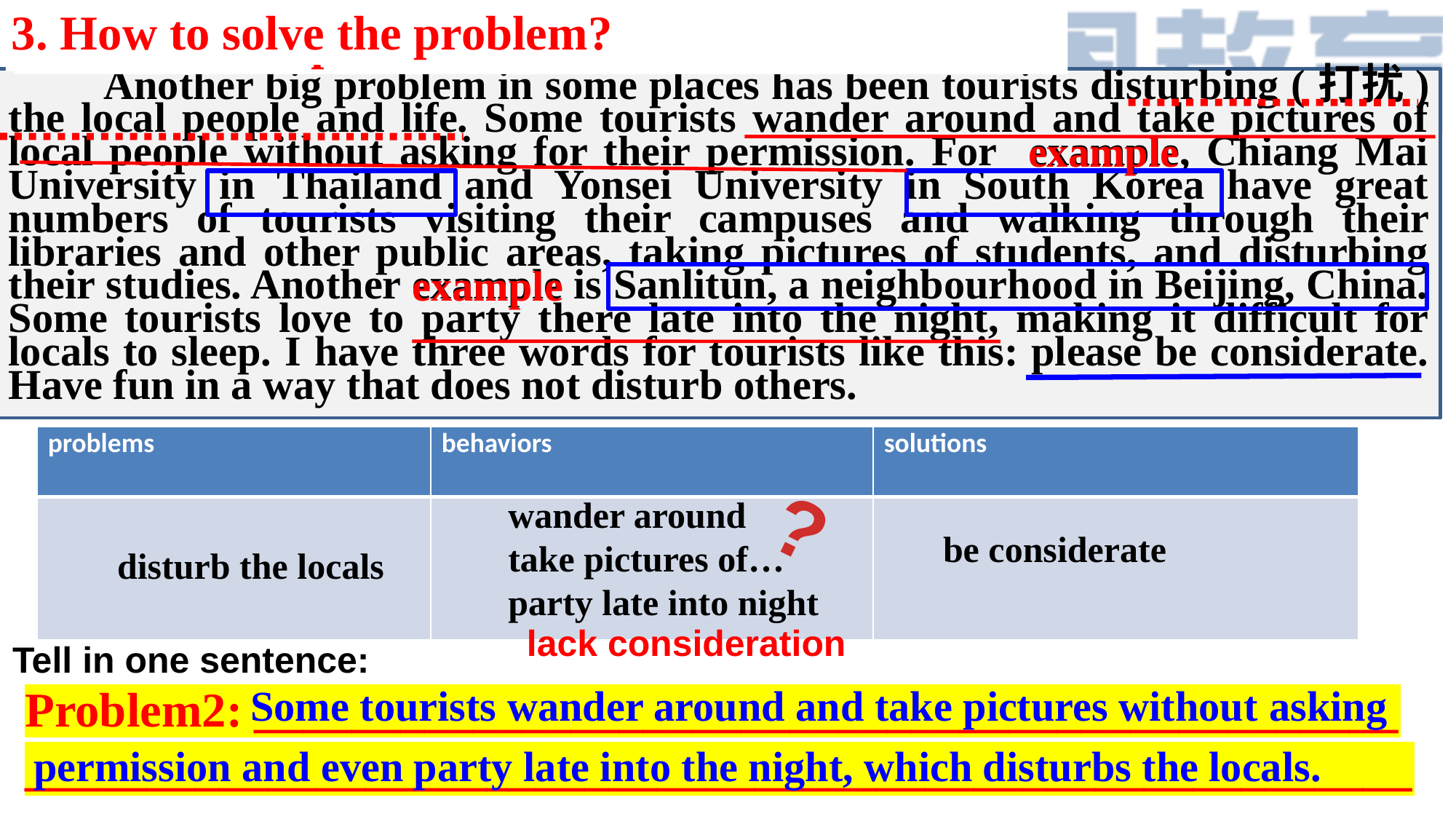

Read and find out some examples
3. How to solve the problem?
1. What do those tourists do?
2. What’s the problem?
        Another big problem in some places has been tourists disturbing (打扰) the local people and life. Some tourists wander around and take pictures of local people without asking for their permission. For  example, Chiang Mai University in Thailand and Yonsei University in South Korea have great numbers of tourists visiting their campuses and walking through their libraries and other public areas, taking pictures of students, and disturbing their studies. Another example is Sanlitun, a neighbourhood in Beijing, China. Some tourists love to party there late into the night, making it difficult for locals to sleep. I have three words for tourists like this: please be considerate. Have fun in a way that does not disturb others.
example

example

| problems | behaviors | solutions |
| --- | --- | --- |
|  |  |  |
?
wander around
take pictures of…
party late into night
be considerate
disturb the locals
lack consideration
Tell in one sentence:
Problem2: _______________________________________________
_________________________________________________________
 Some tourists wander around and take pictures without asking
permission and even party late into the night, which disturbs the locals.